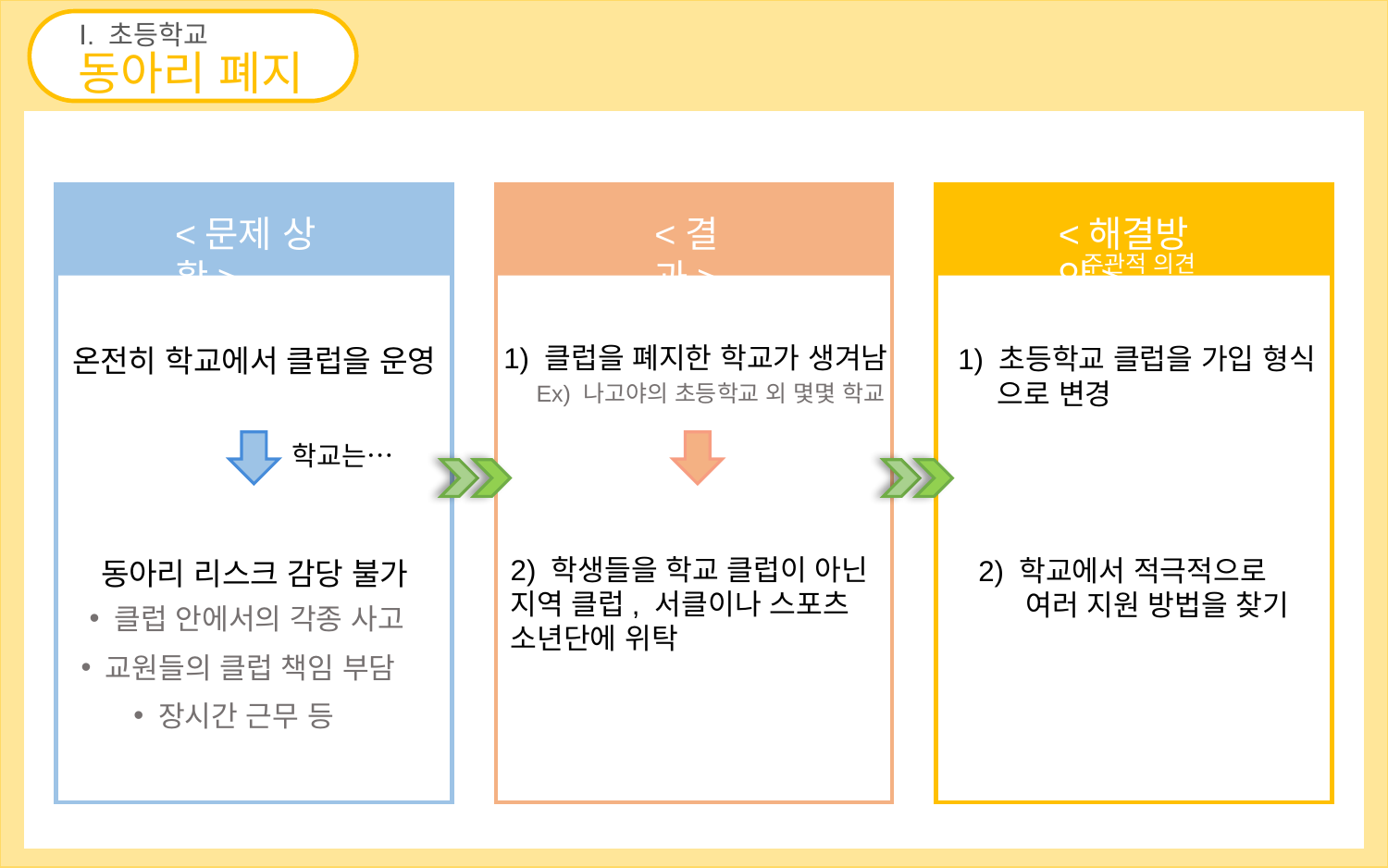

Ⅰ. 초등학교
동아리 폐지

<문제 상황>
<결과>
<해결방안>
주관적 의견
1) 클럽을 폐지한 학교가 생겨남
1) 초등학교 클럽을 가입 형식
    으로 변경
온전히 학교에서 클럽을 운영
Ex) 나고야의 초등학교 외 몇몇 학교

학교는…

2) 학생들을 학교 클럽이 아닌
지역 클럽, 서클이나 스포츠
소년단에 위탁
2) 학교에서 적극적으로
     여러 지원 방법을 찾기
동아리 리스크 감당 불가
클럽 안에서의 각종 사고
교원들의 클럽 책임 부담
장시간 근무 등